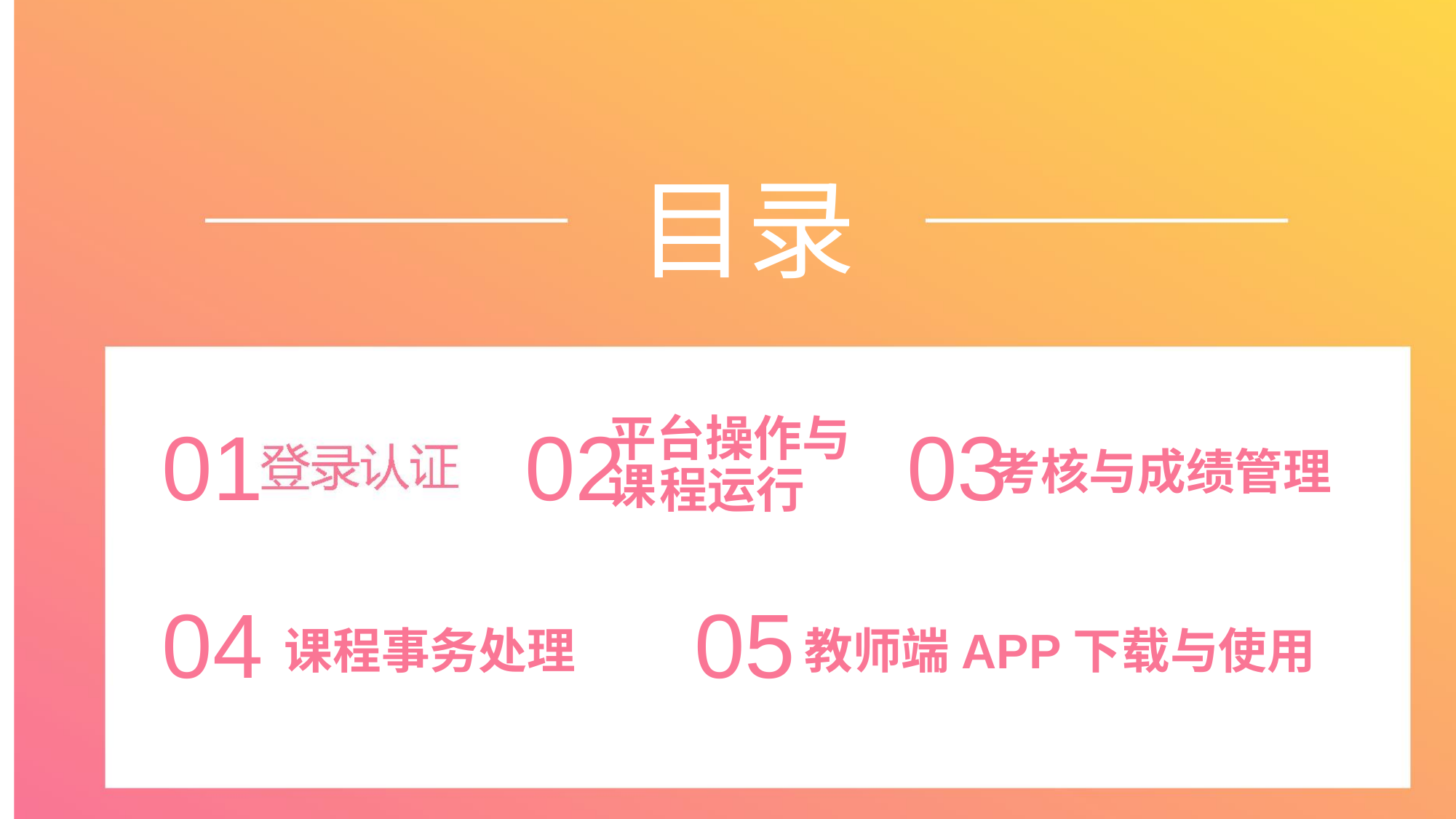

目录
01 02 03
平台操作与课
考核与成绩管理
程运行
04 05
课程事务处理
教师端APP下载与使用